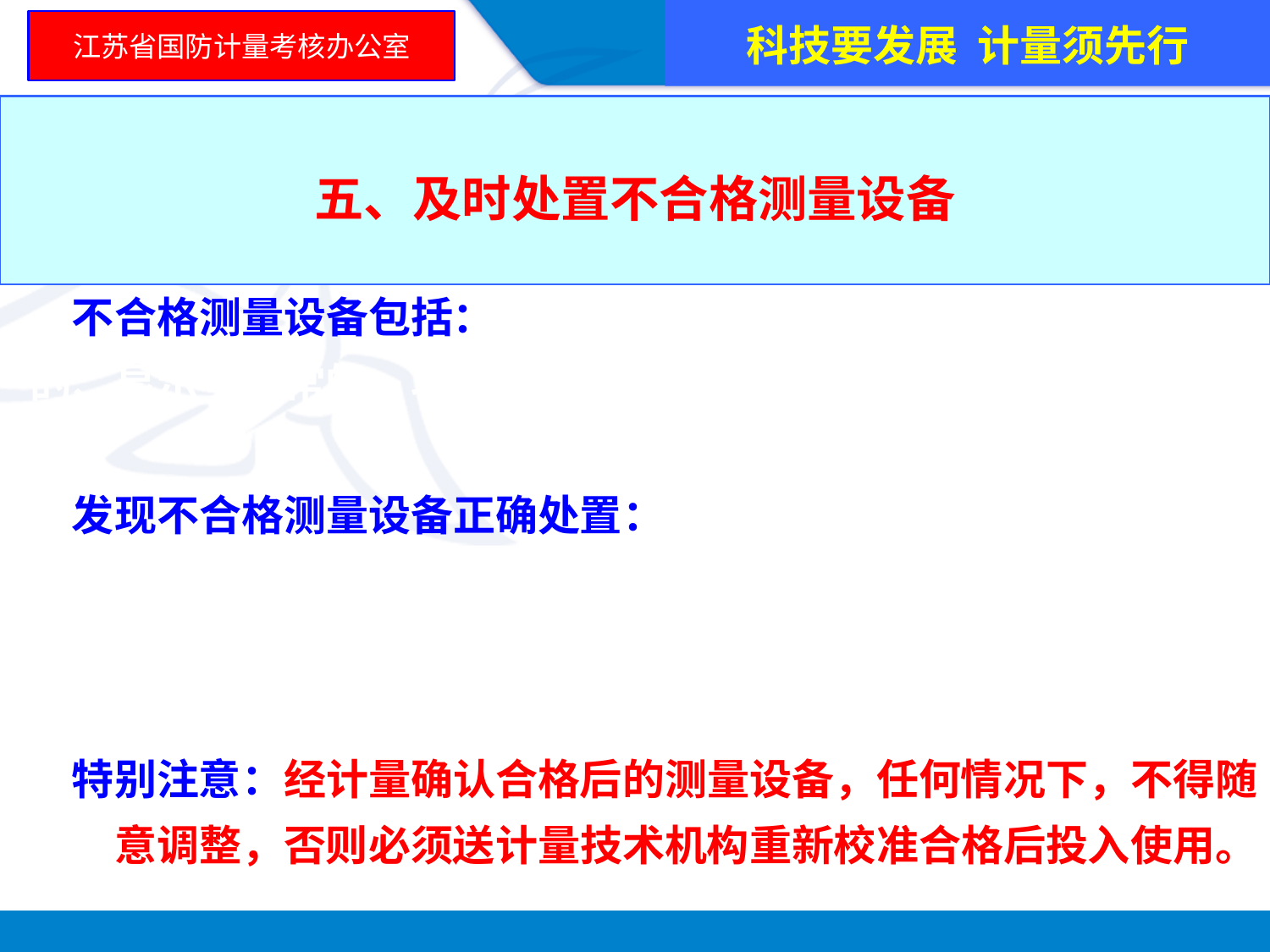

科技要发展  计量须先行
江苏省国防计量考核办公室
五、及时处置不合格测量设备

     不合格测量设备包括：经检定不合格的、损坏的、误操作或过载的、显示不正常的、功能可疑的、超过有效期的、无合格确认标识的、封缄的完整性已被损坏的测量设备。
     发现不合格测量设备正确处置：首先停止使用，粘贴“禁用”标识，尽量隔离存放，防止误用。然后启动追溯程序。最后根据不同的情况分别处理：可采取重新校准、修理、调试、维护保养等多种措施，经过确认合格后再投入使用。
     特别注意：经计量确认合格后的测量设备，任何情况下，不得随意调整，否则必须送计量技术机构重新校准合格后投入使用。